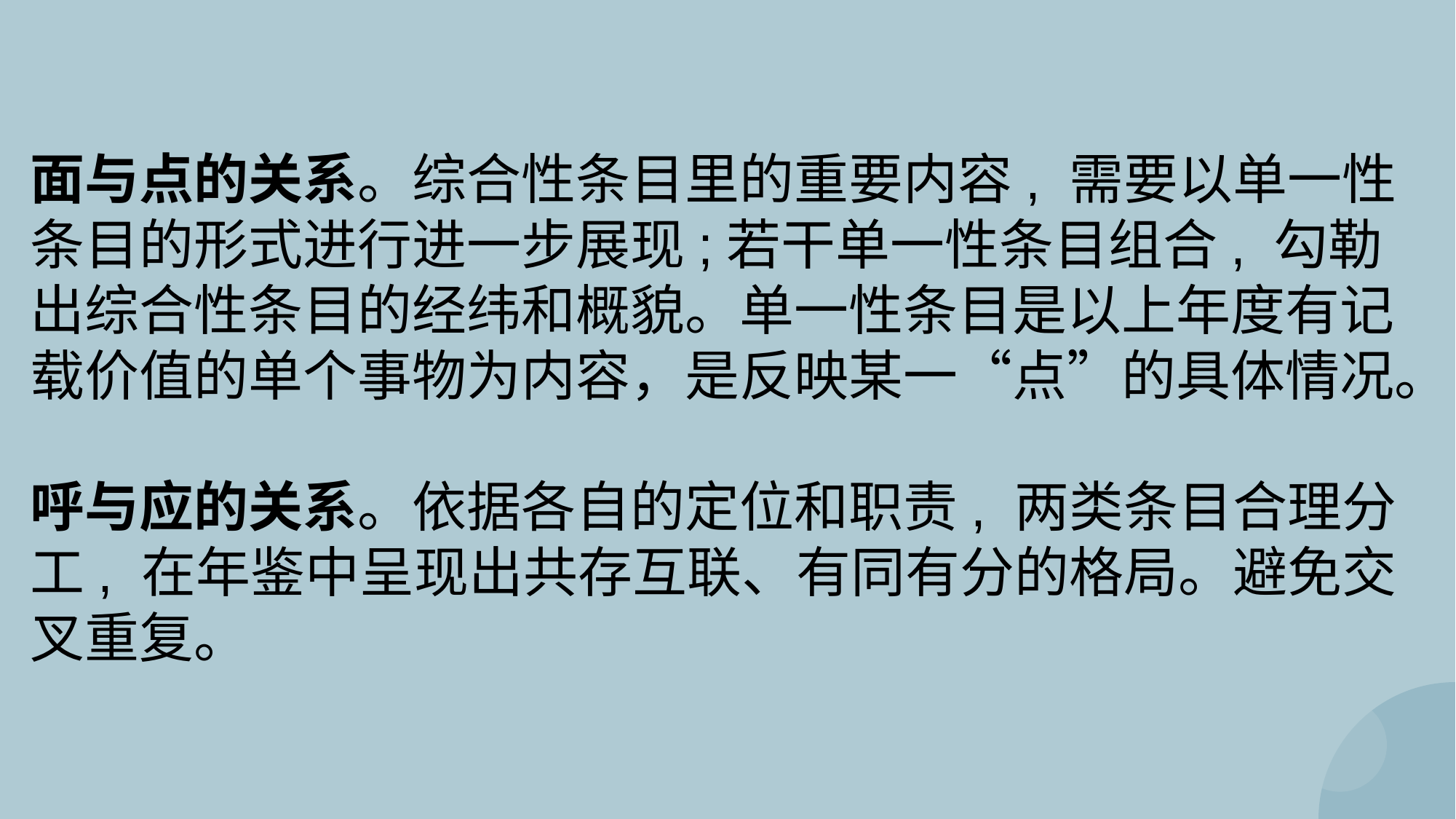

面与点的关系。综合性条目里的重要内容, 需要以单一性条目的形式进行进一步展现;若干单一性条目组合, 勾勒出综合性条目的经纬和概貌。单一性条目是以上年度有记载价值的单个事物为内容，是反映某一“点”的具体情况。

呼与应的关系。依据各自的定位和职责, 两类条目合理分工, 在年鉴中呈现出共存互联、有同有分的格局。避免交叉重复。